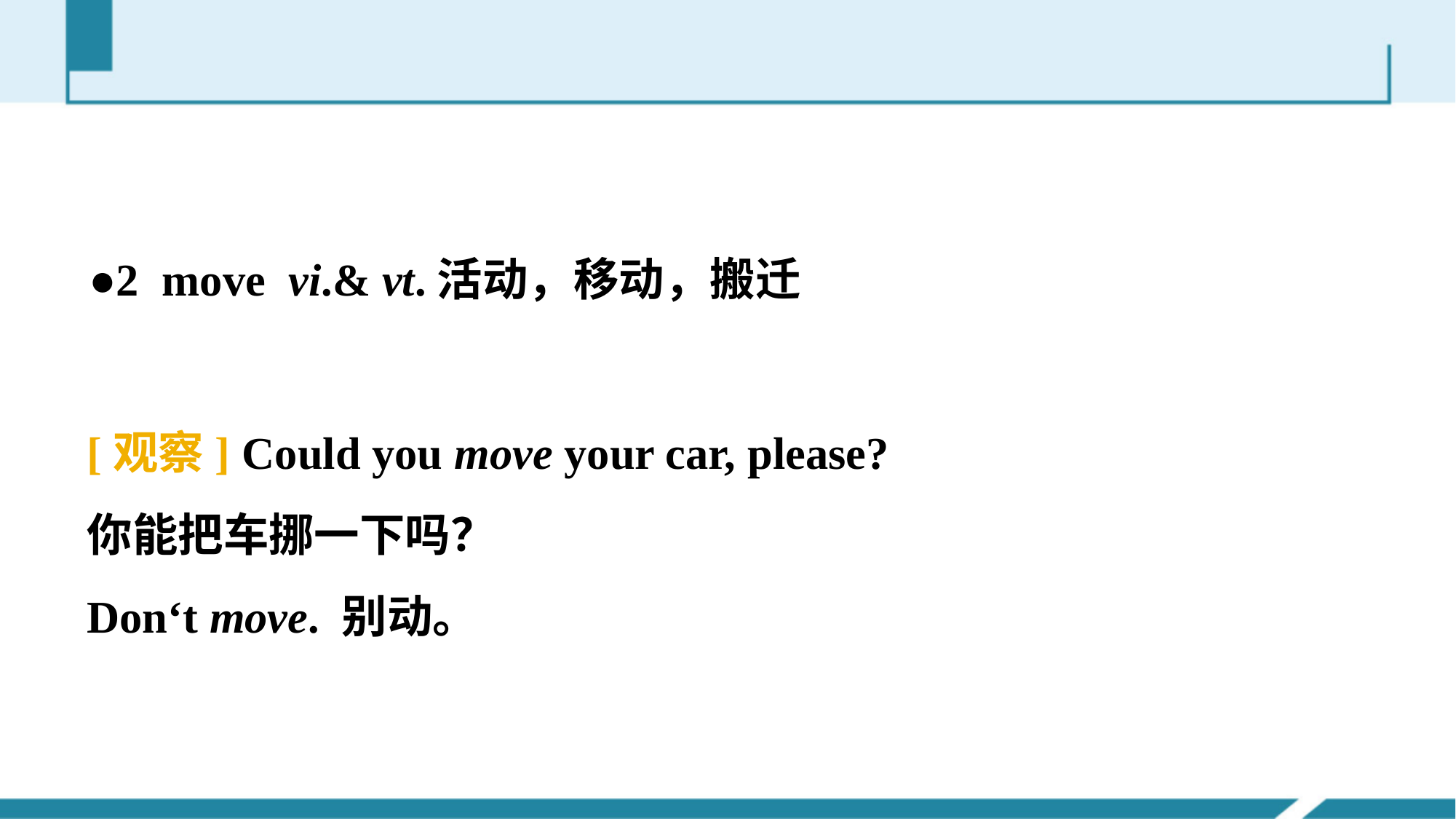

●2  move  vi.& vt.活动，移动，搬迁
[观察] Could you move your car, please?
你能把车挪一下吗？
Don‘t move. 别动。